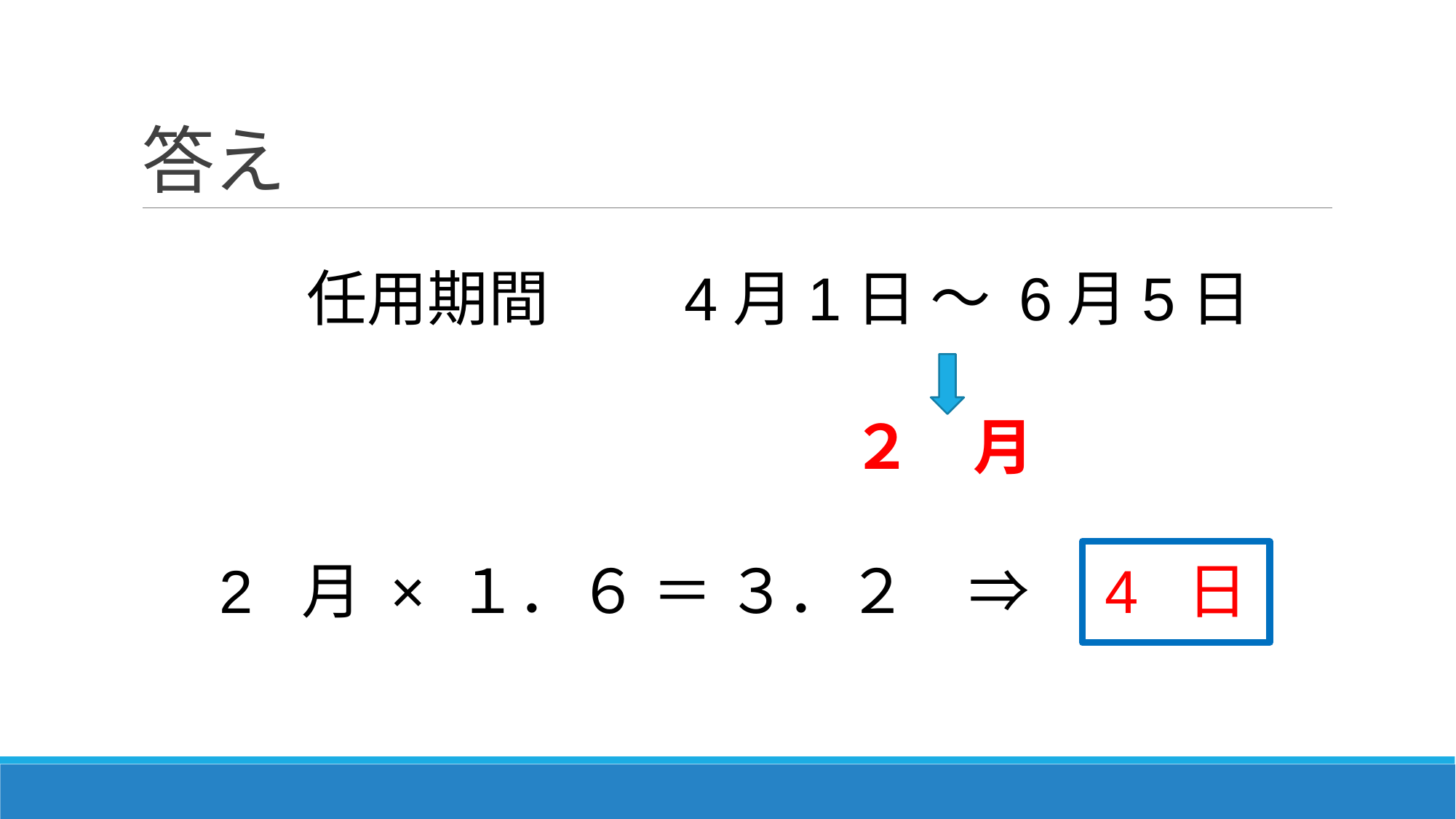

# 答え
任用期間　　4月1日 ～ 6月5日

　　　　　　　　　２　月

　2  月 × １．６ ＝ ３．２　⇒　4  日